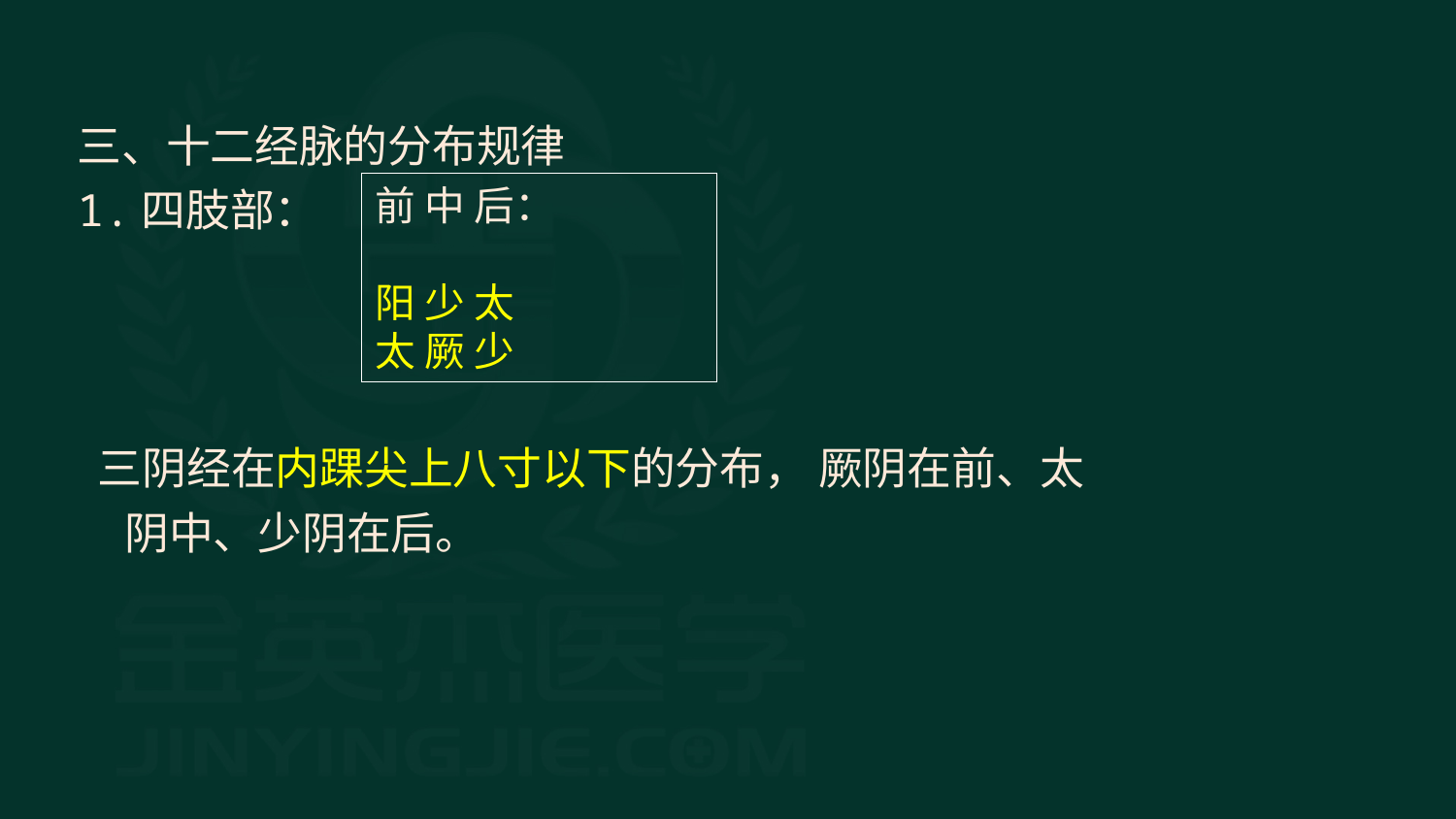

三、十二经脉的分布规律
1.四肢部：

 三阴经在内踝尖上八寸以下的分布， 厥阴在前、太阴中、少阴在后。
前 中 后：

阳 少 太
太 厥 少